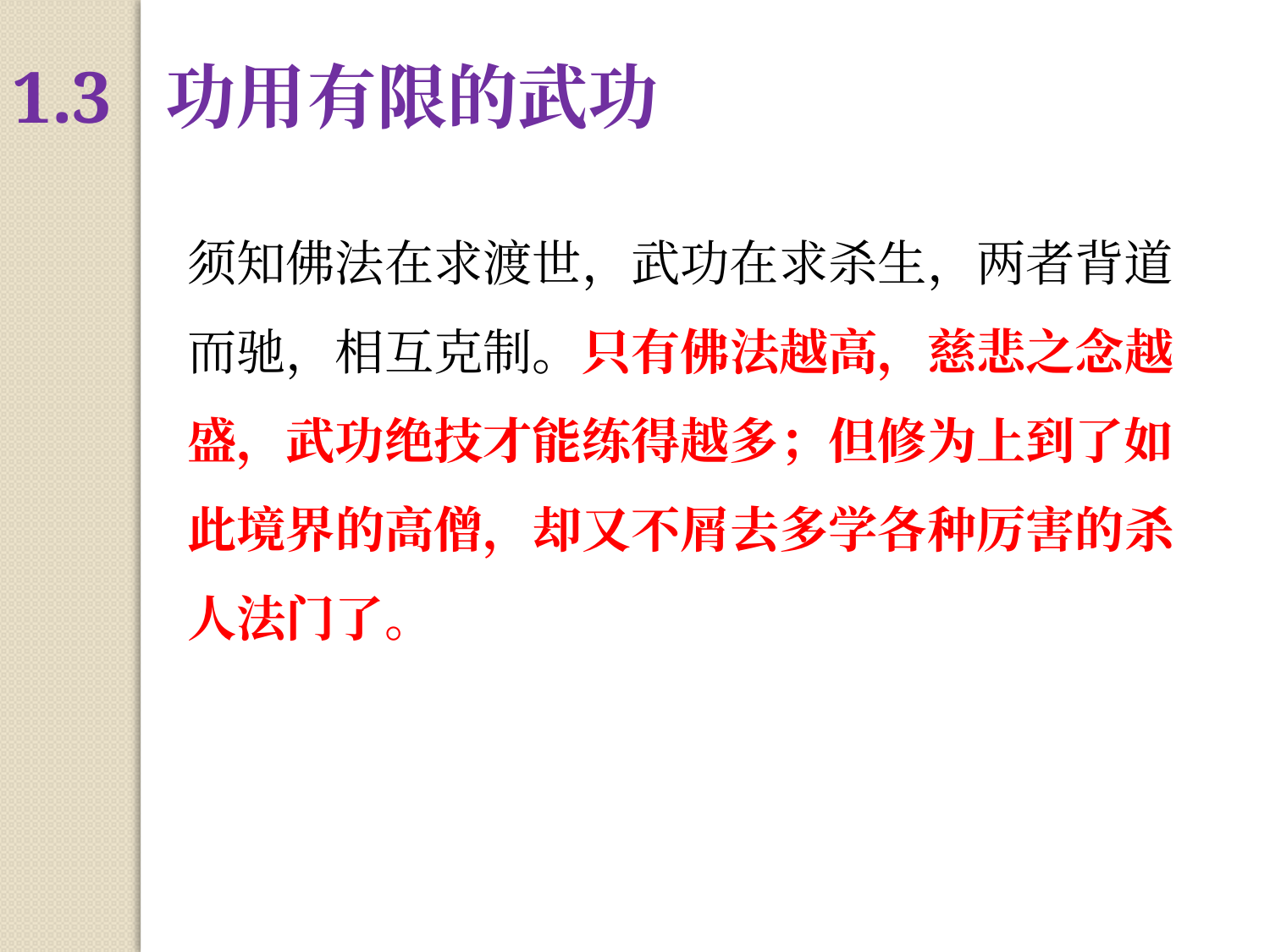

1.3  功用有限的武功
须知佛法在求渡世，武功在求杀生，两者背道而驰，相互克制。只有佛法越高，慈悲之念越盛，武功绝技才能练得越多；但修为上到了如此境界的高僧，却又不屑去多学各种厉害的杀人法门了。